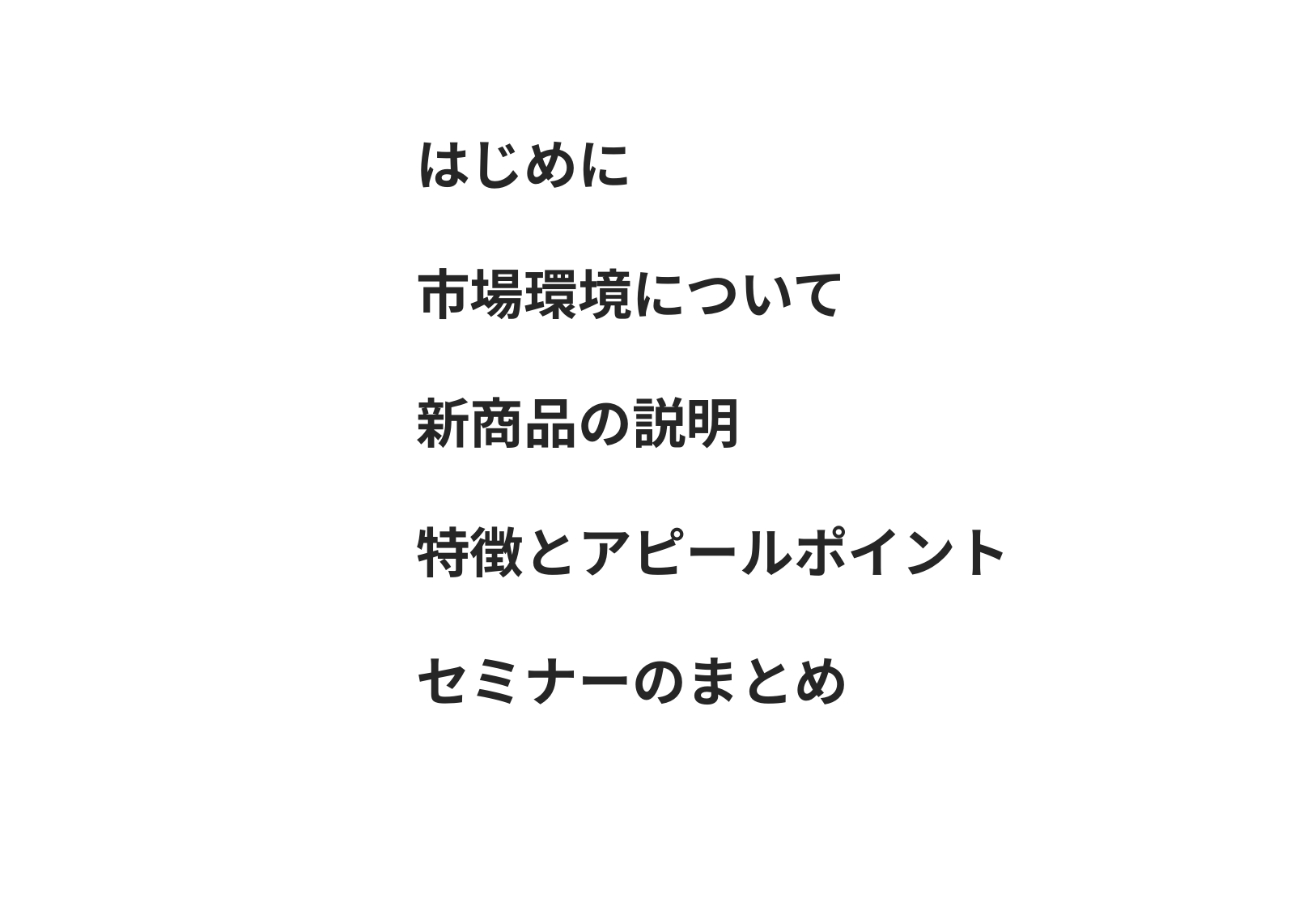

はじめに
市場環境について
新商品の説明
特徴とアピールポイント
セミナーのまとめ